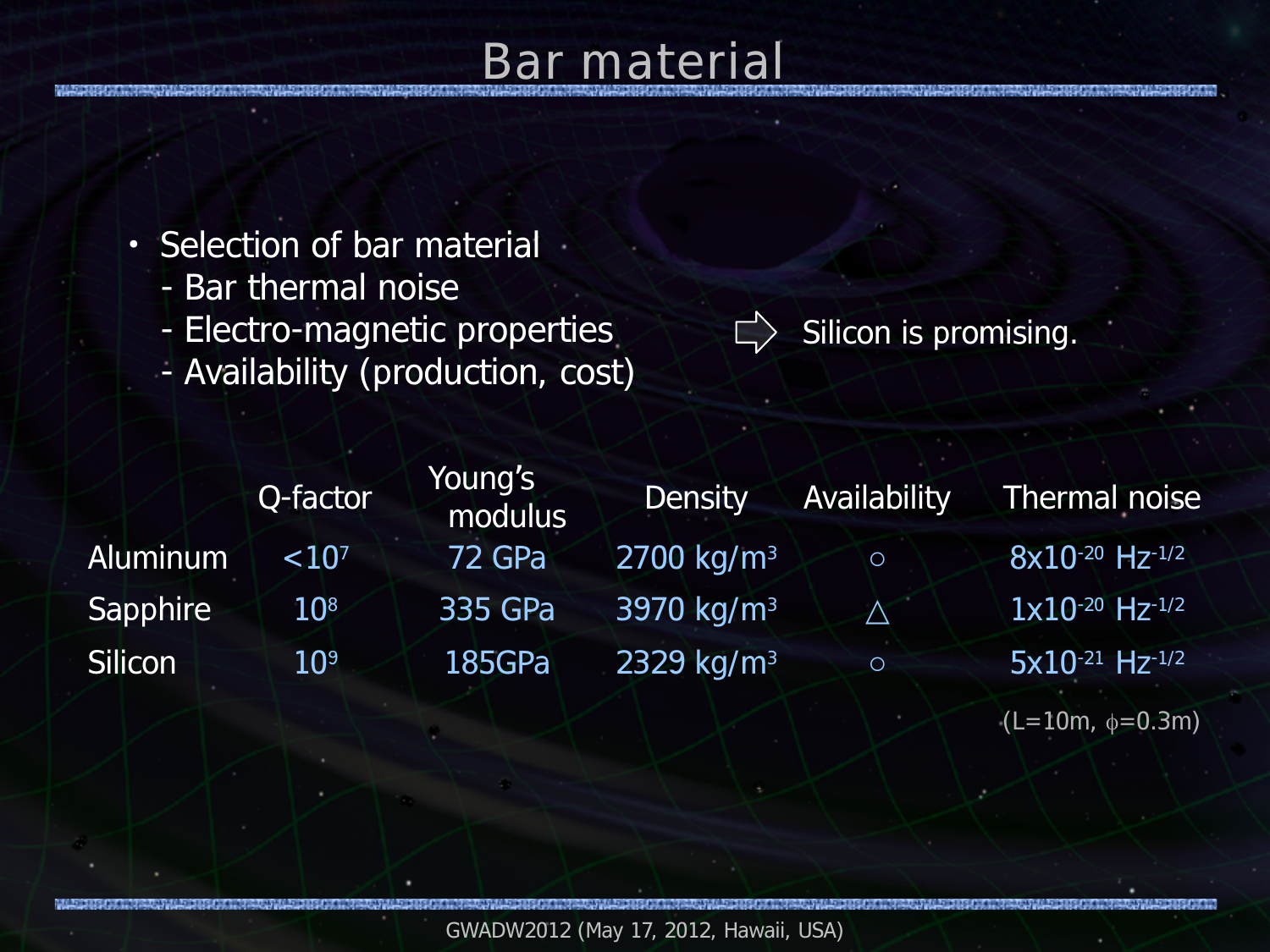

# Bar material
・Selection of bar material
    - Bar thermal noise
    - Electro-magnetic properties
    - Availability (production, cost)
Silicon is promising.

Young’s
  modulus
Q-factor
Density
Availability
Thermal noise
Aluminum
<107
72 GPa
2700 kg/m3
○
8x10-20  Hz-1/2
Sapphire
108
335 GPa
3970 kg/m3
△
1x10-20  Hz-1/2
Silicon
109
185GPa
2329 kg/m3
○
5x10-21  Hz-1/2
(L=10m, φ=0.3m)
GWADW2012 (May 17, 2012, Hawaii, USA)